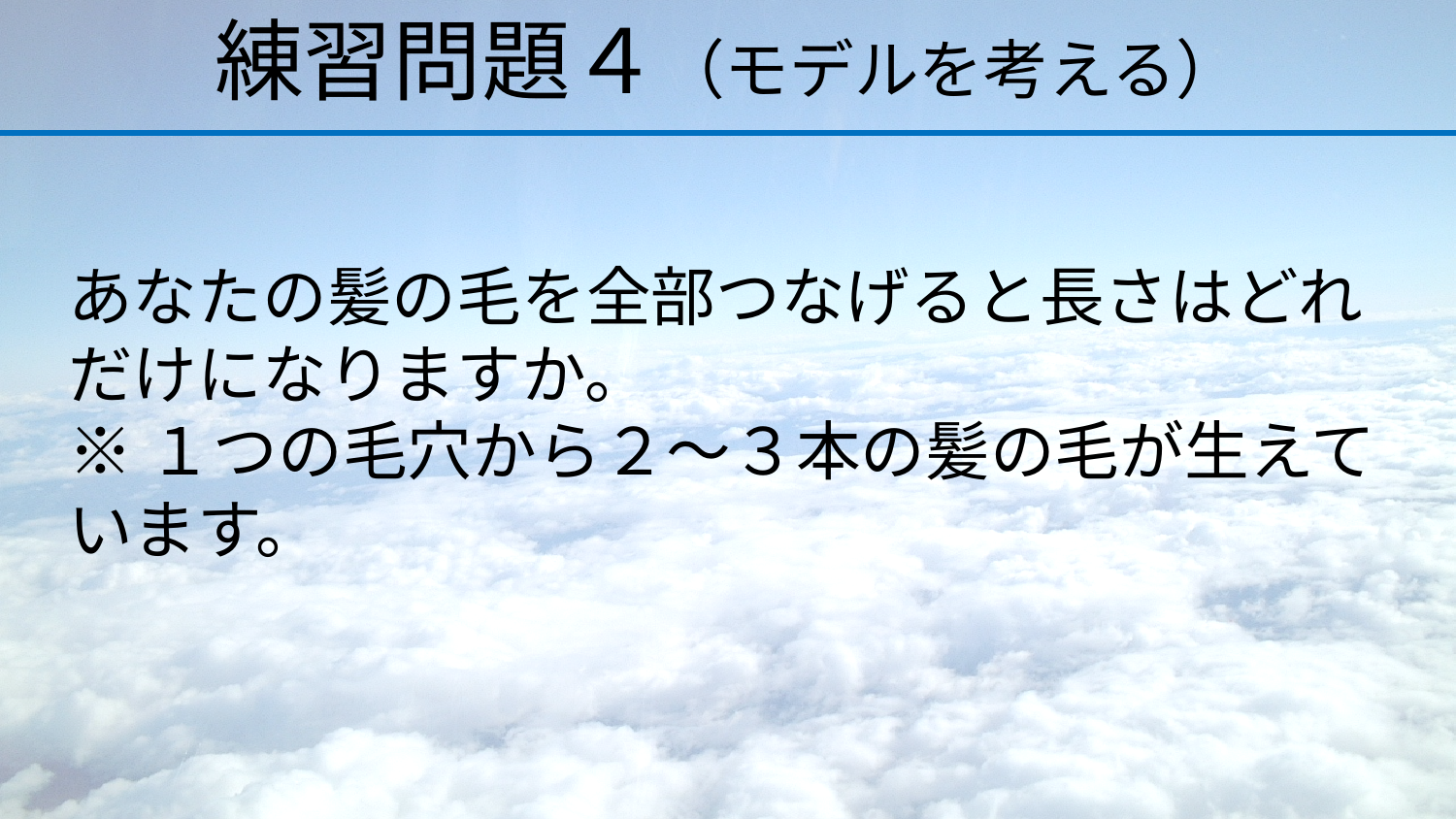

# 練習問題４（モデルを考える）
あなたの髪の毛を全部つなげると長さはどれだけになりますか。
※１つの毛穴から２～３本の髪の毛が生えています。